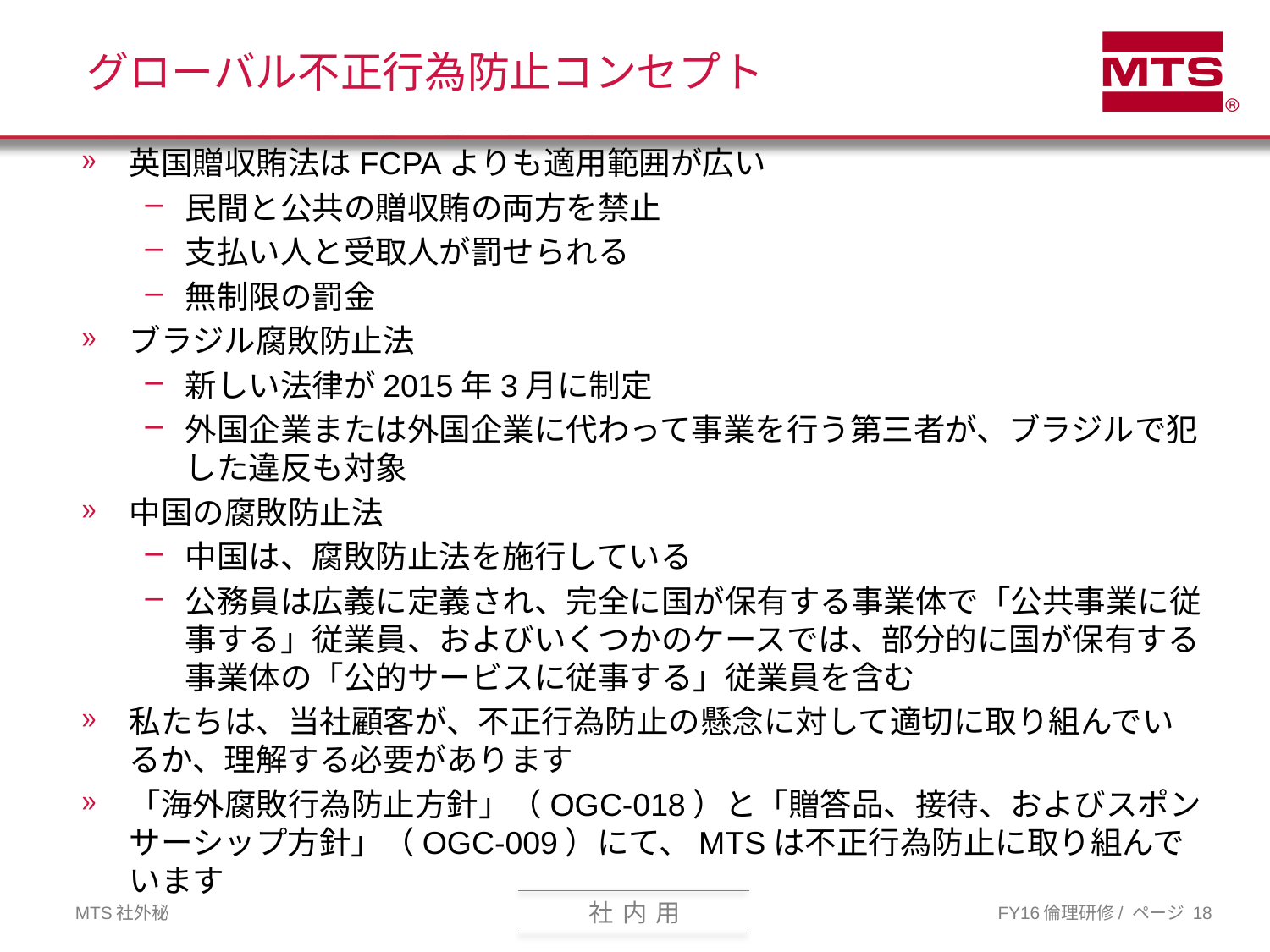

# グローバル不正行為防止コンセプト
英国贈収賄法はFCPAよりも適用範囲が広い
民間と公共の贈収賄の両方を禁止
支払い人と受取人が罰せられる
無制限の罰金
ブラジル腐敗防止法
新しい法律が2015年3月に制定
外国企業または外国企業に代わって事業を行う第三者が、ブラジルで犯した違反も対象
中国の腐敗防止法
中国は、腐敗防止法を施行している
公務員は広義に定義され、完全に国が保有する事業体で「公共事業に従事する」従業員、およびいくつかのケースでは、部分的に国が保有する事業体の「公的サービスに従事する」従業員を含む
私たちは、当社顧客が、不正行為防止の懸念に対して適切に取り組んでいるか、理解する必要があります
「海外腐敗行為防止方針」（OGC-018）と「贈答品、接待、およびスポンサーシップ方針」（OGC-009）にて、MTSは不正行為防止に取り組んでいます